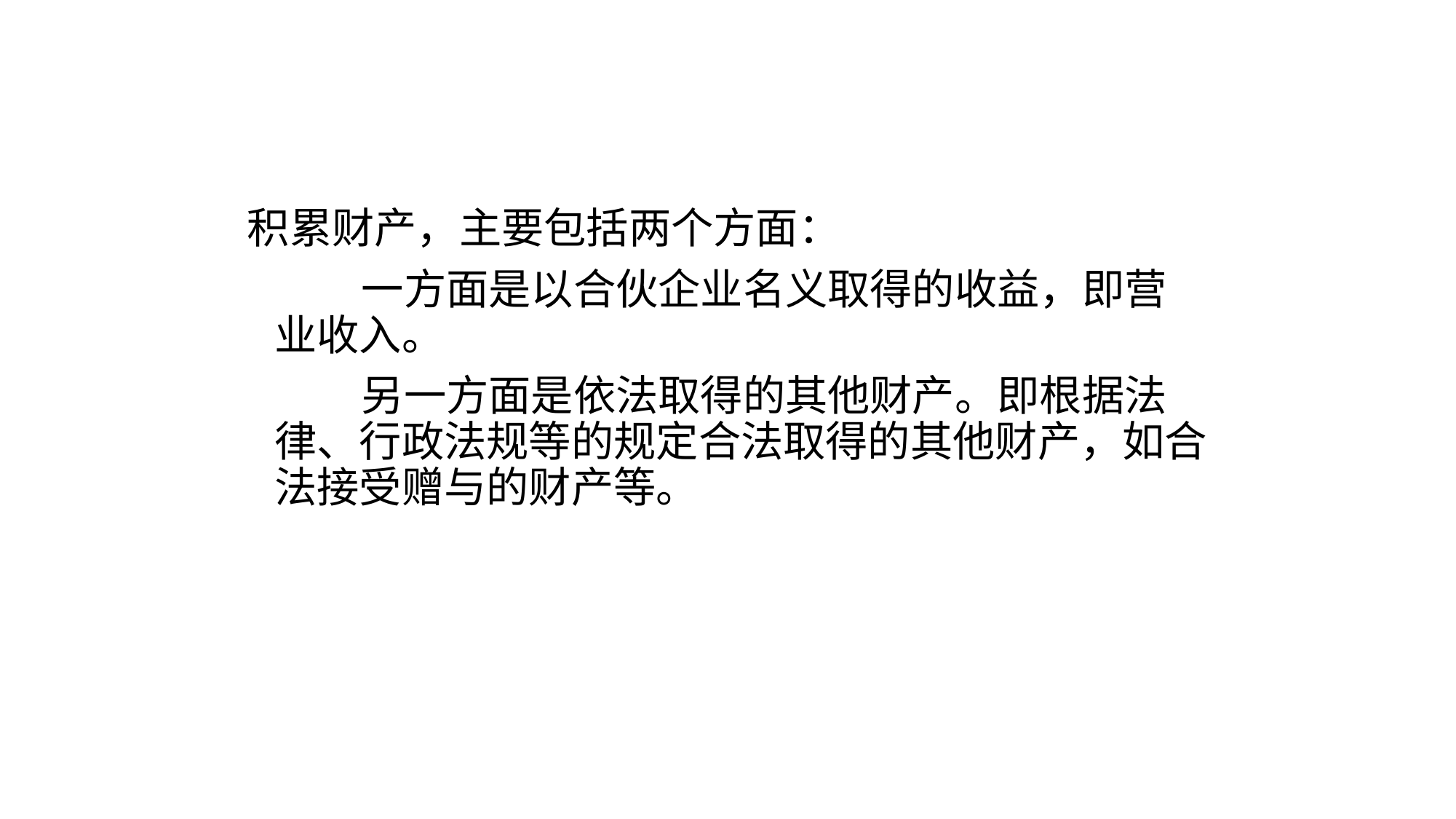

积累财产，主要包括两个方面：
           一方面是以合伙企业名义取得的收益，即营业收入。
           另一方面是依法取得的其他财产。即根据法律、行政法规等的规定合法取得的其他财产，如合法接受赠与的财产等。